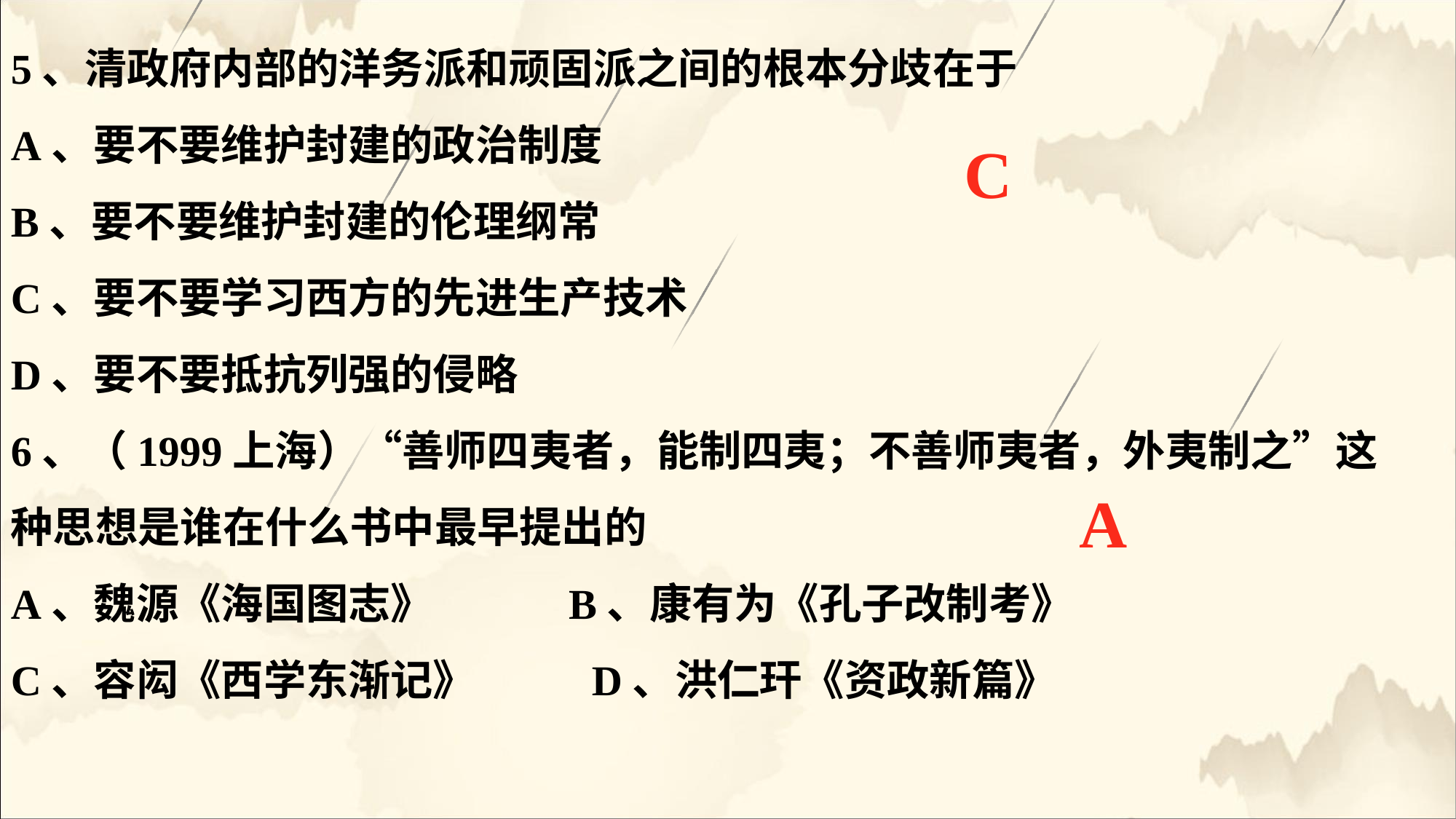

5、清政府内部的洋务派和顽固派之间的根本分歧在于
A、要不要维护封建的政治制度
B、要不要维护封建的伦理纲常
C、要不要学习西方的先进生产技术
D、要不要抵抗列强的侵略
6、（1999上海）“善师四夷者，能制四夷；不善师夷者，外夷制之”这种思想是谁在什么书中最早提出的
A、魏源《海国图志》             B、康有为《孔子改制考》
C、容闳《西学东渐记》           D、洪仁玕《资政新篇》

C

A